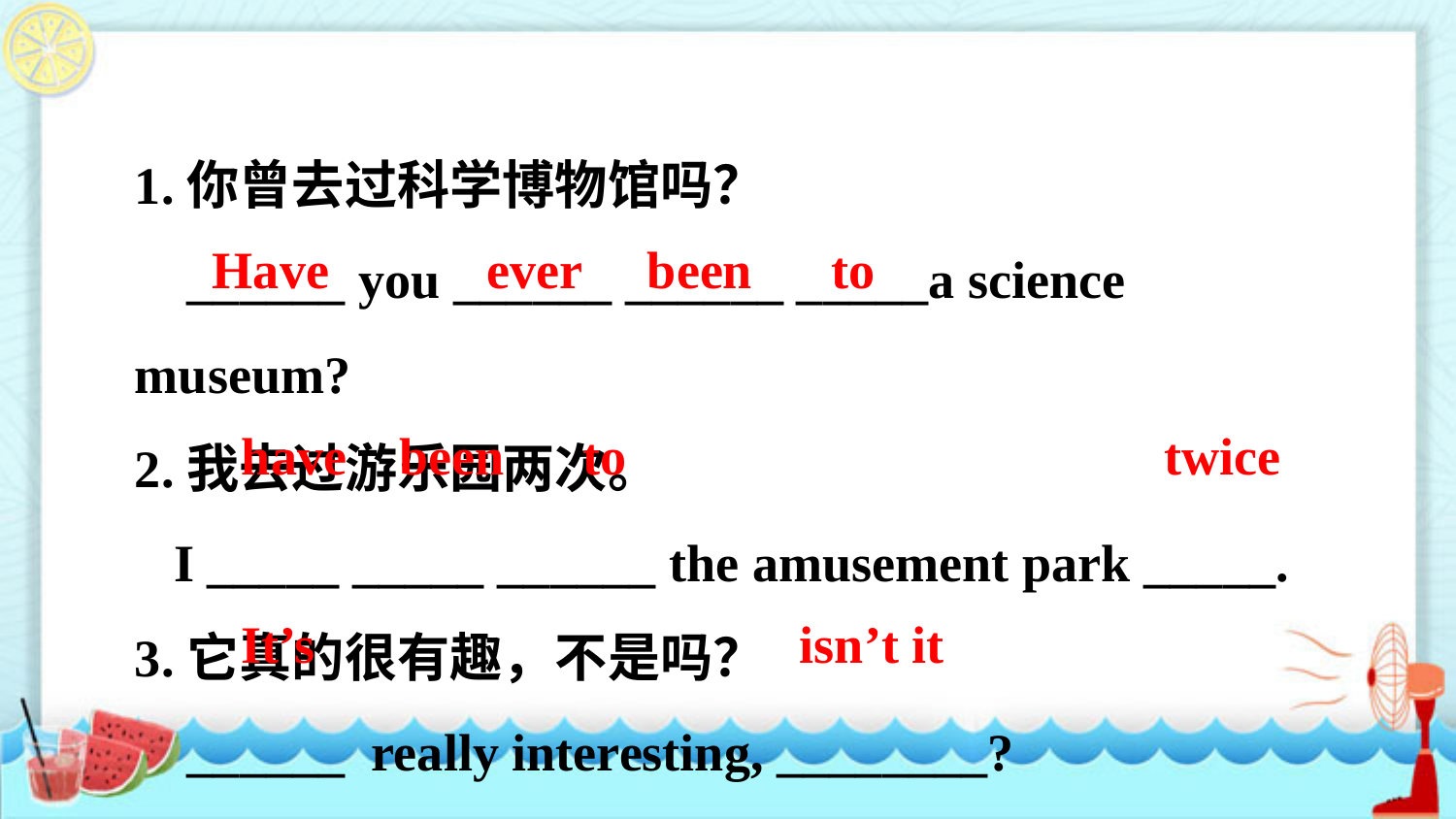

1.你曾去过科学博物馆吗？
    ______ you ______ ______ _____a science museum?
2.我去过游乐园两次。
   I _____ _____ ______ the amusement park _____.
3.它真的很有趣，不是吗？
    ______  really interesting, ________?
Have            ever     been      to
have    been      to                                         twice
It’s                                     isn’t it